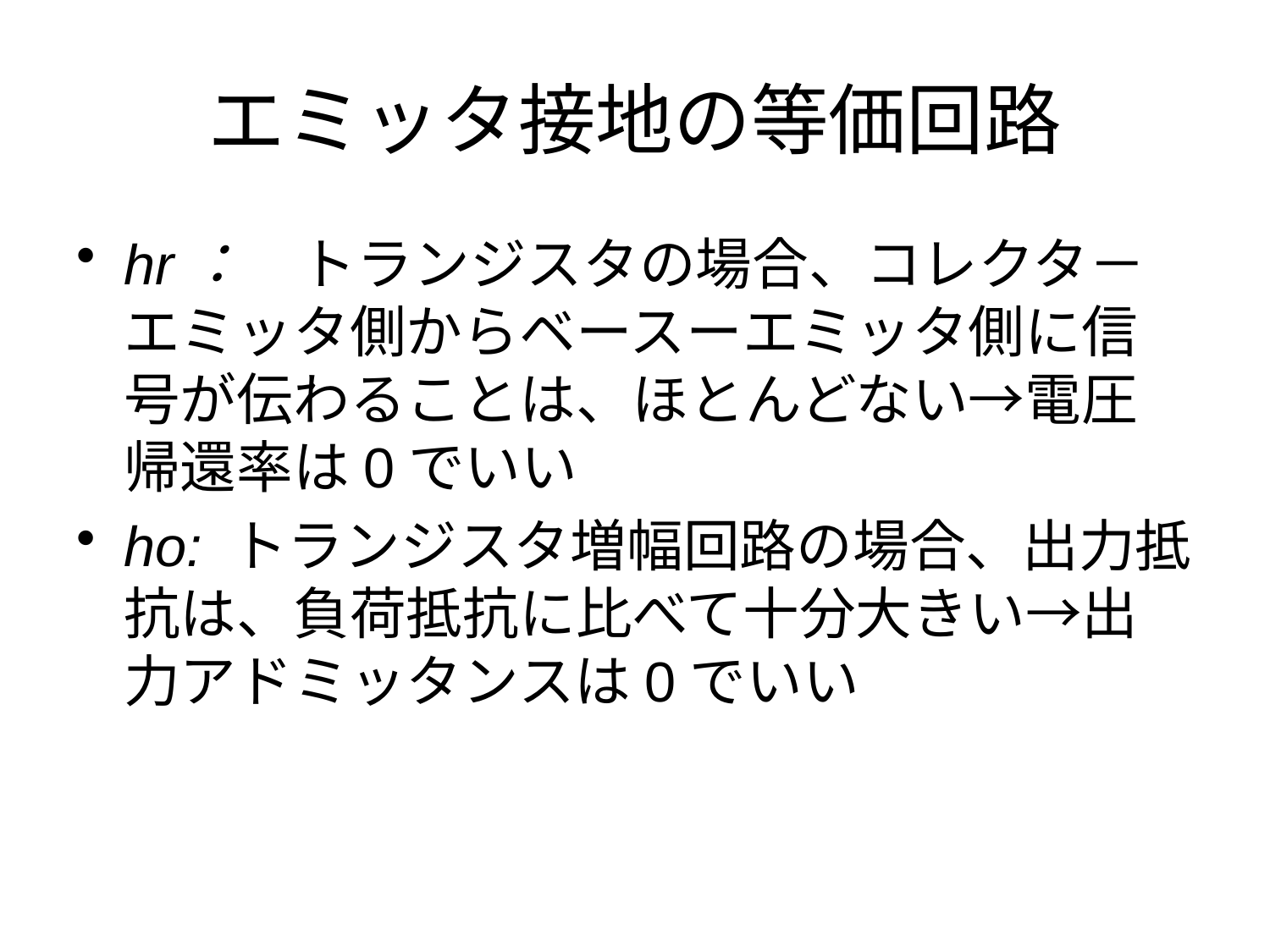

# エミッタ接地の等価回路
hr：　トランジスタの場合、コレクタ－エミッタ側からベースーエミッタ側に信号が伝わることは、ほとんどない→電圧帰還率は0でいい
ho: トランジスタ増幅回路の場合、出力抵抗は、負荷抵抗に比べて十分大きい→出力アドミッタンスは0でいい